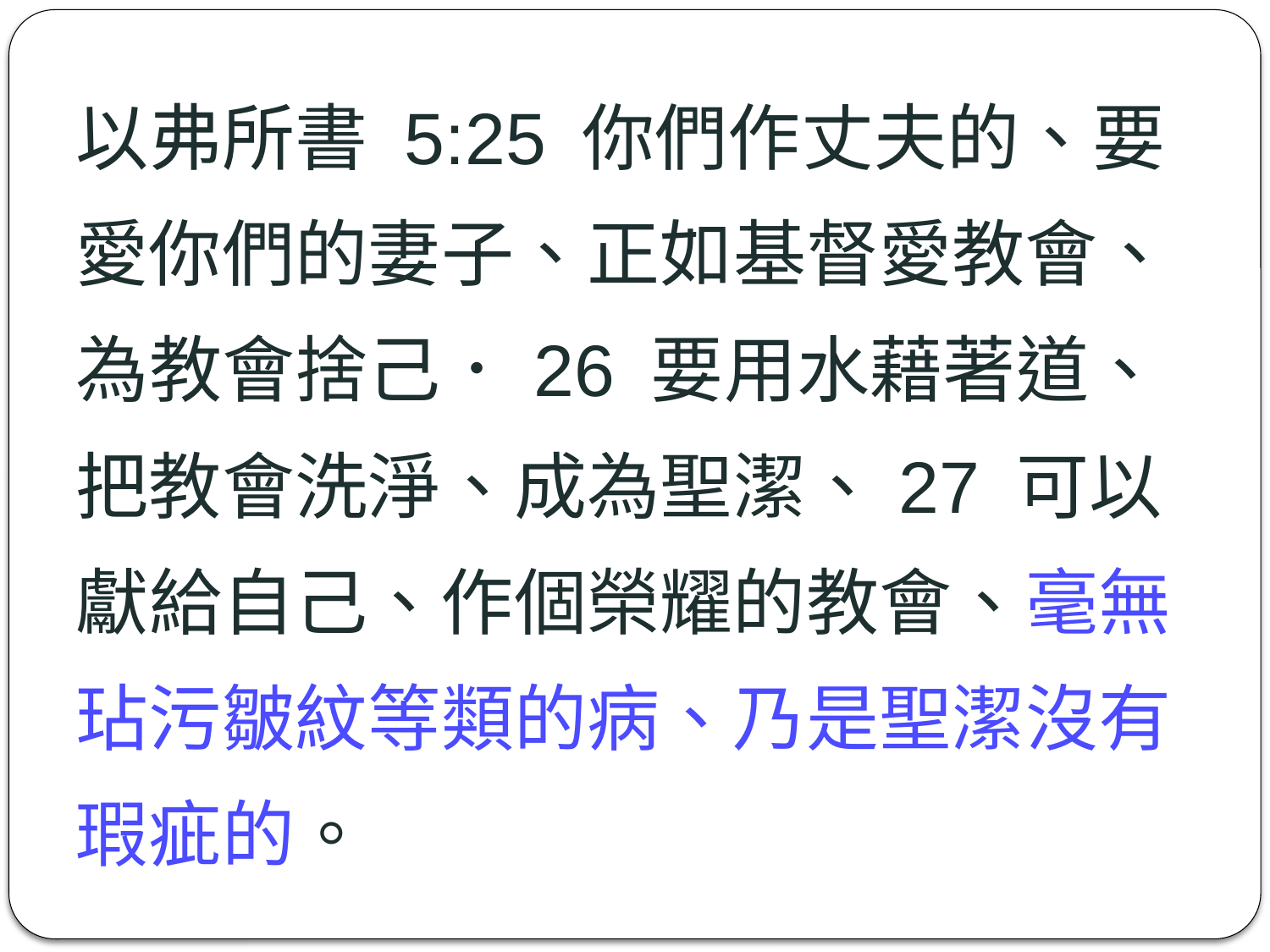

以弗所書 5:25 你們作丈夫的、要愛你們的妻子、正如基督愛教會、為教會捨己．26 要用水藉著道、把教會洗淨、成為聖潔、27 可以獻給自己、作個榮耀的教會、毫無玷污皺紋等類的病、乃是聖潔沒有瑕疵的。